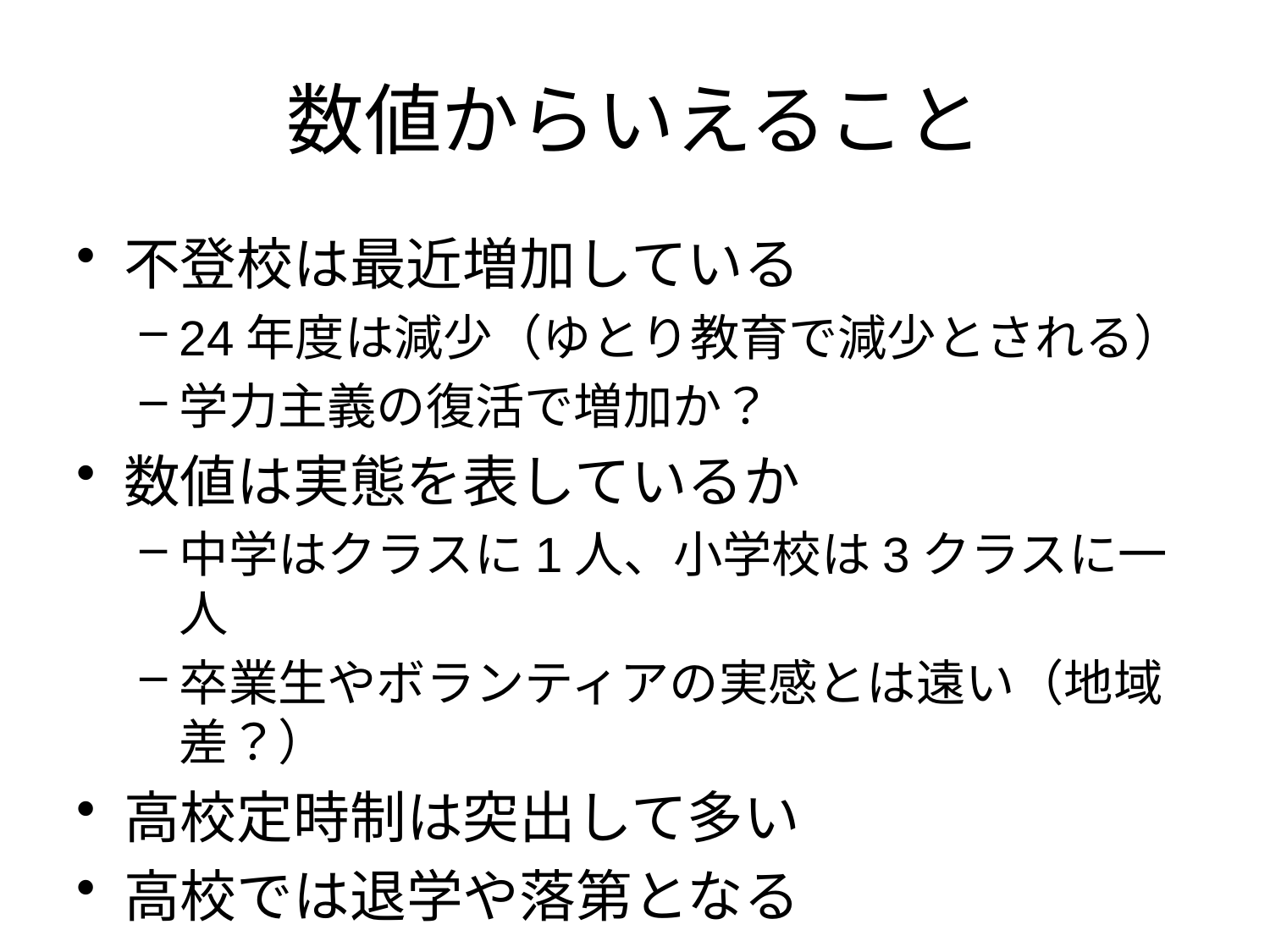

# 数値からいえること
不登校は最近増加している
24年度は減少（ゆとり教育で減少とされる）
学力主義の復活で増加か？
数値は実態を表しているか
中学はクラスに1人、小学校は3クラスに一人
卒業生やボランティアの実感とは遠い（地域差？）
高校定時制は突出して多い
高校では退学や落第となる